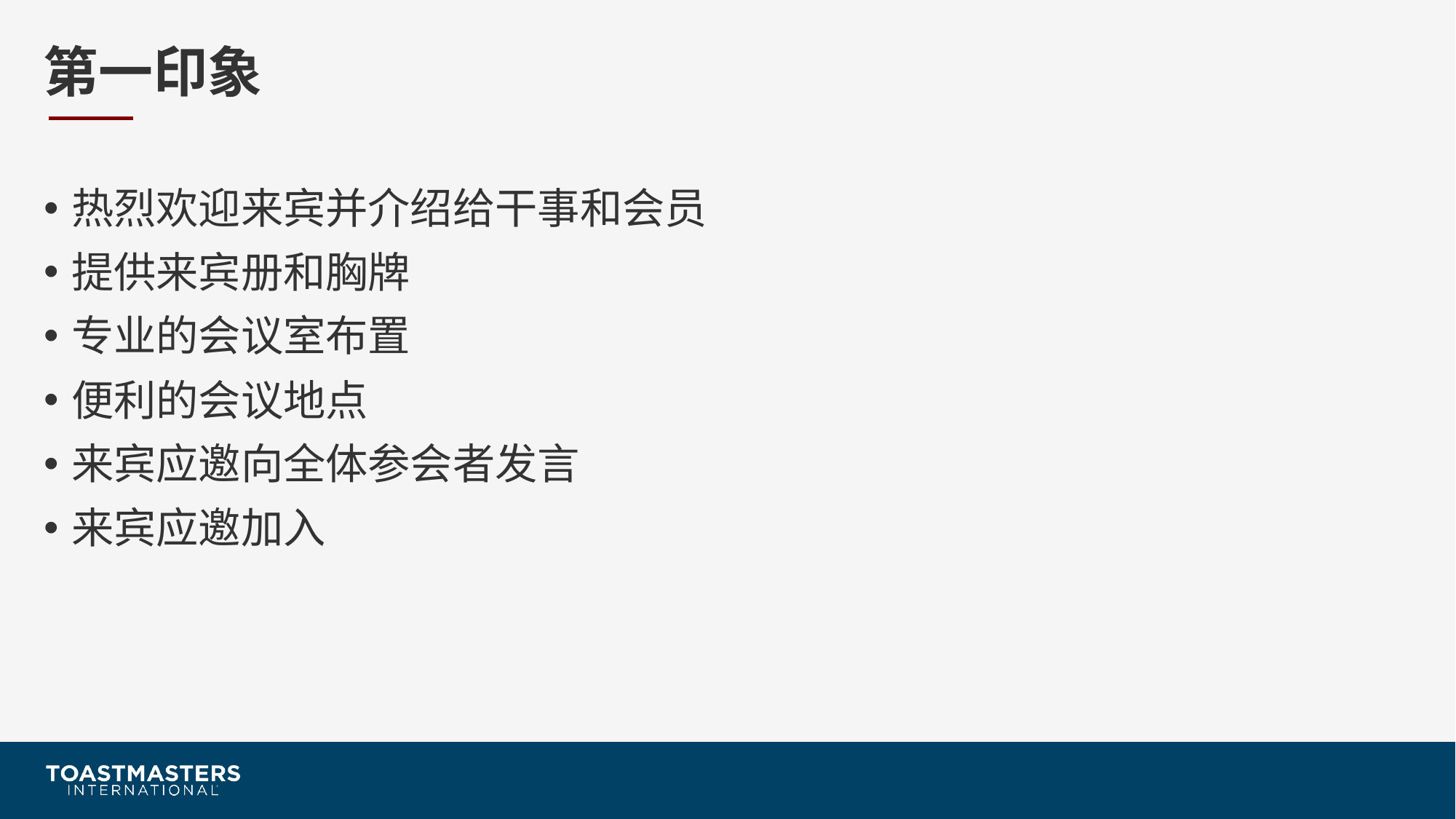

# 第一印象
热烈欢迎来宾并介绍给干事和会员
提供来宾册和胸牌
专业的会议室布置
便利的会议地点
来宾应邀向全体参会者发言
来宾应邀加入